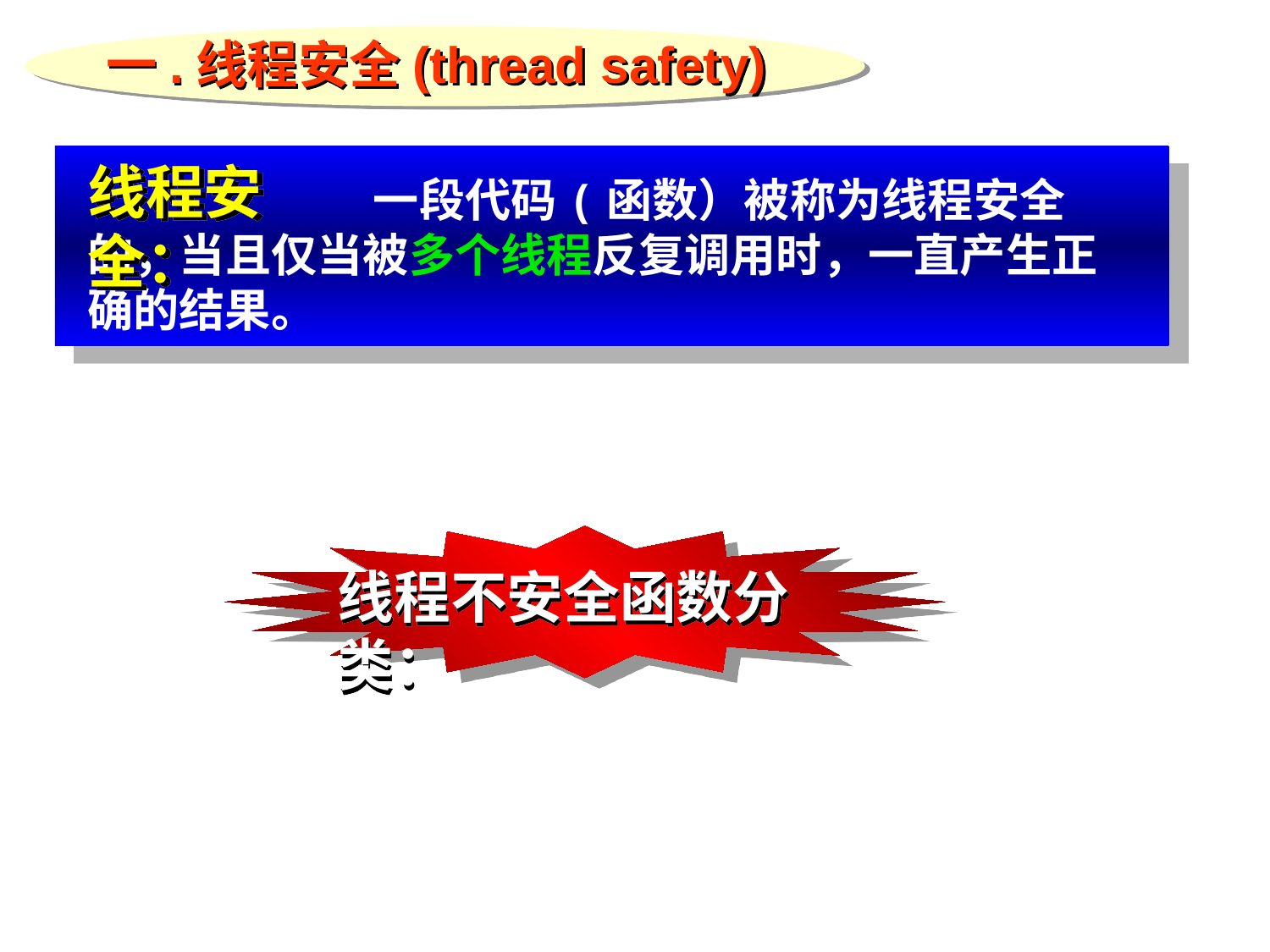

一.线程安全(thread safety)

线程安全：
		  一段代码(函数）被称为线程安全的，当且仅当被多个线程反复调用时，一直产生正确的结果。

线程不安全函数分类：